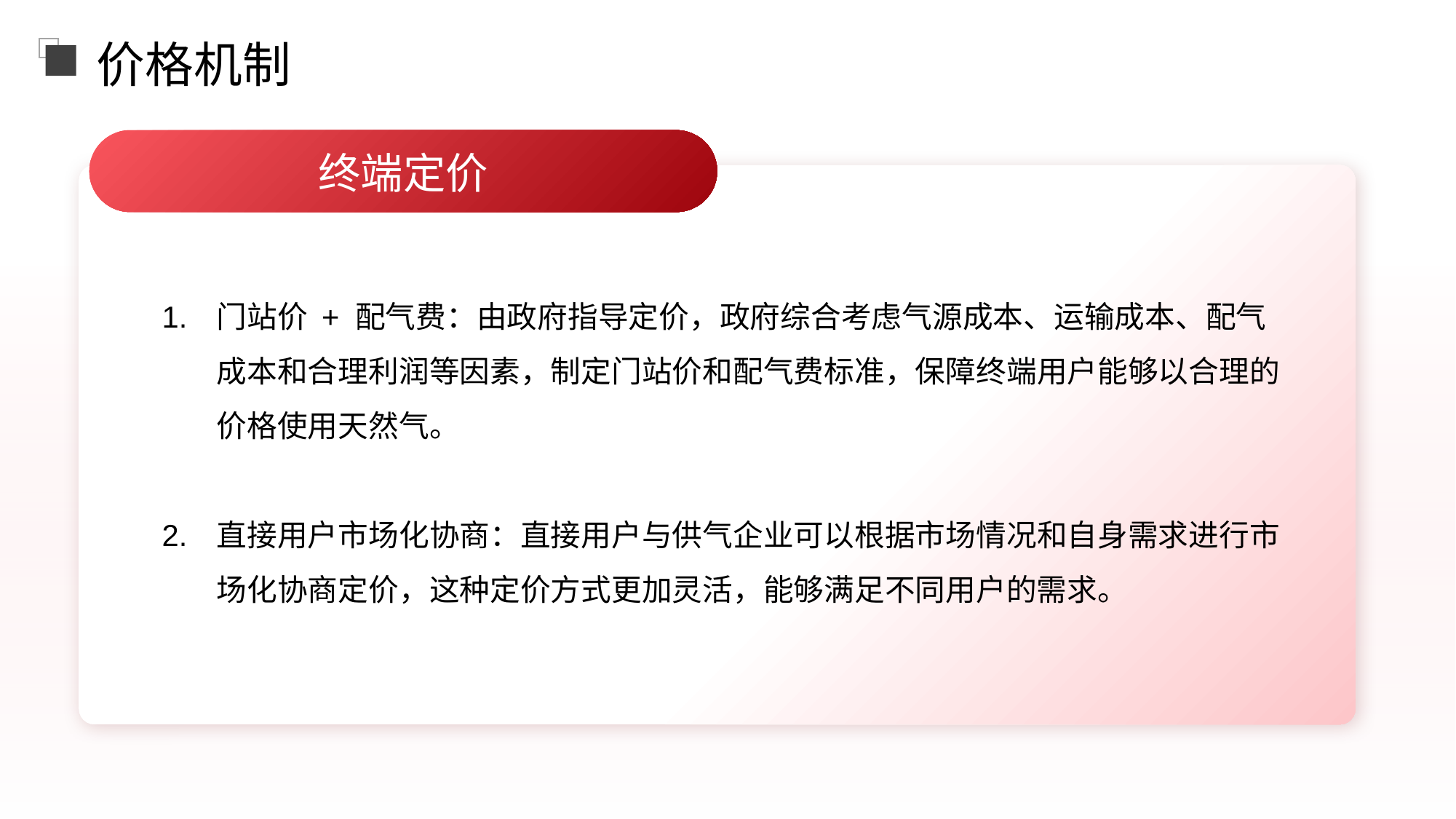

价格机制

终端定价

门站价 + 配气费：由政府指导定价，政府综合考虑气源成本、运输成本、配气成本和合理利润等因素，制定门站价和配气费标准，保障终端用户能够以合理的价格使用天然气。

直接用户市场化协商：直接用户与供气企业可以根据市场情况和自身需求进行市场化协商定价，这种定价方式更加灵活，能够满足不同用户的需求。